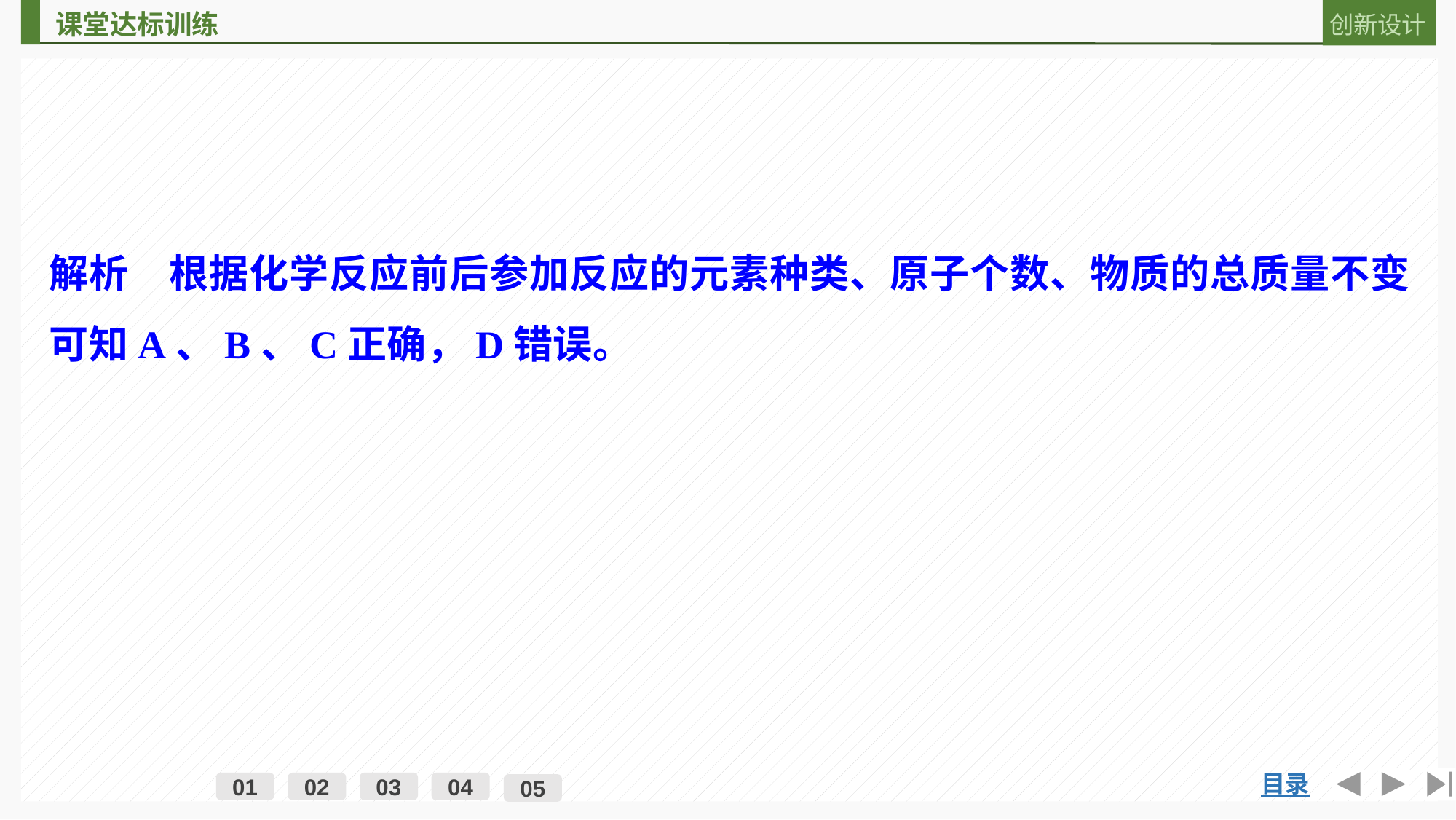

解析　根据化学反应前后参加反应的元素种类、原子个数、物质的总质量不变可知A、B、C正确，D错误。